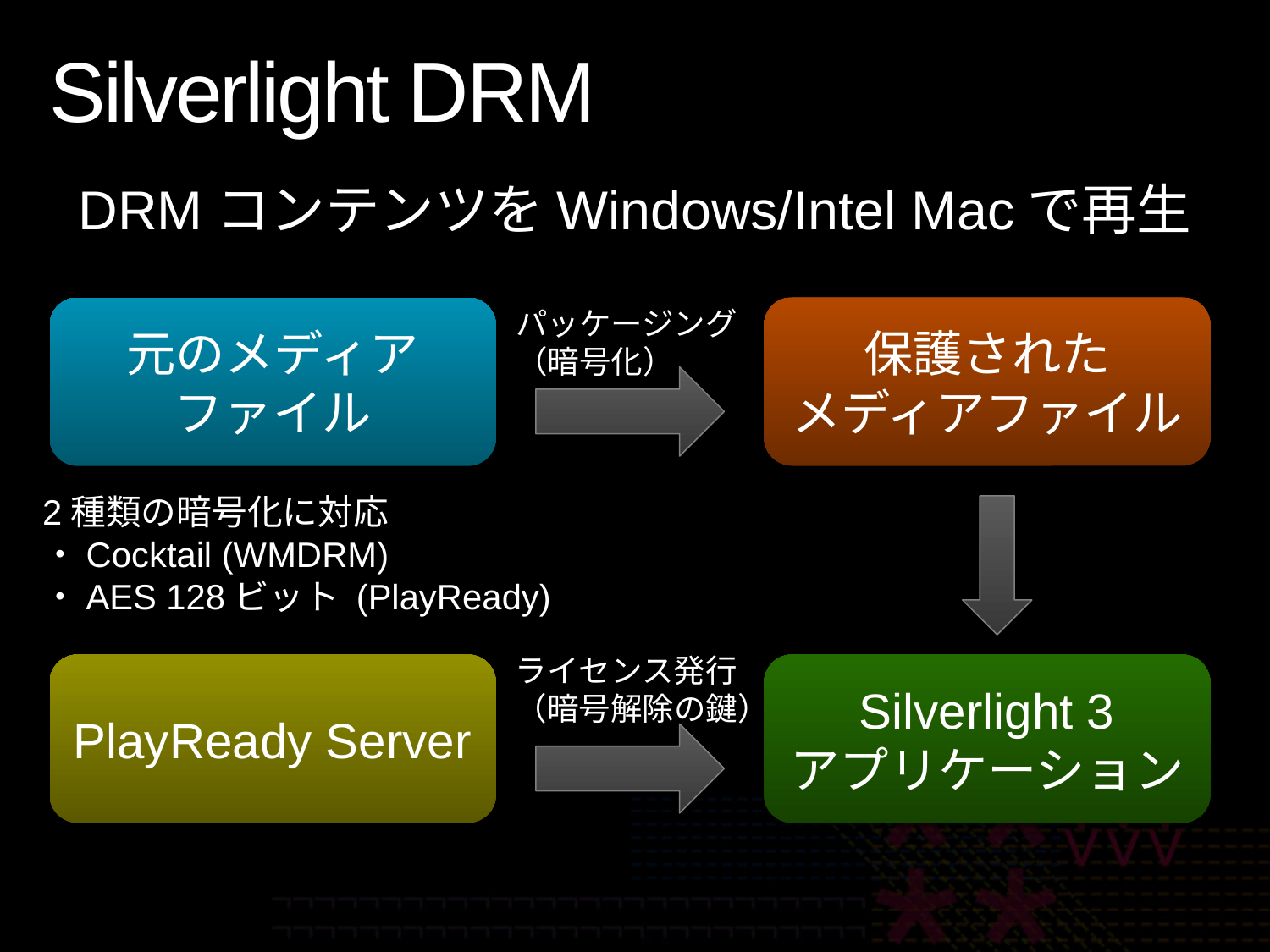

# Silverlight DRM
DRMコンテンツをWindows/Intel Macで再生
元のメディア
ファイル
パッケージング
（暗号化）
保護された
メディアファイル

2種類の暗号化に対応
・Cocktail (WMDRM)
・AES 128ビット (PlayReady)

ライセンス発行
（暗号解除の鍵）
PlayReady Server
Silverlight 3
アプリケーション